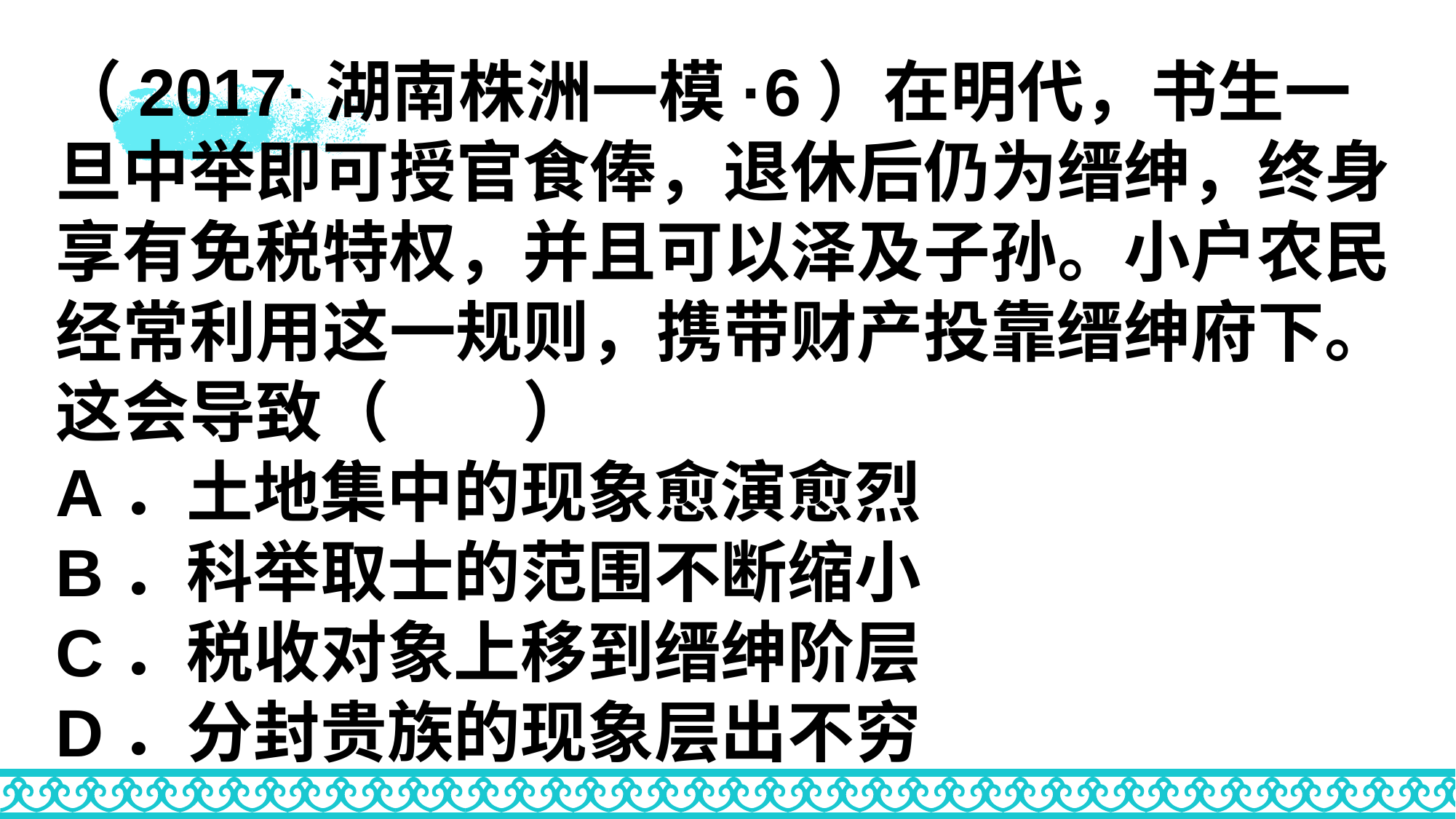

（2017·湖南株洲一模·6）在明代，书生一旦中举即可授官食俸，退休后仍为缙绅，终身享有免税特权，并且可以泽及子孙。小户农民经常利用这一规则，携带财产投靠缙绅府下。这会导致（　　）
A．土地集中的现象愈演愈烈
B．科举取士的范围不断缩小
C．税收对象上移到缙绅阶层
D．分封贵族的现象层出不穷